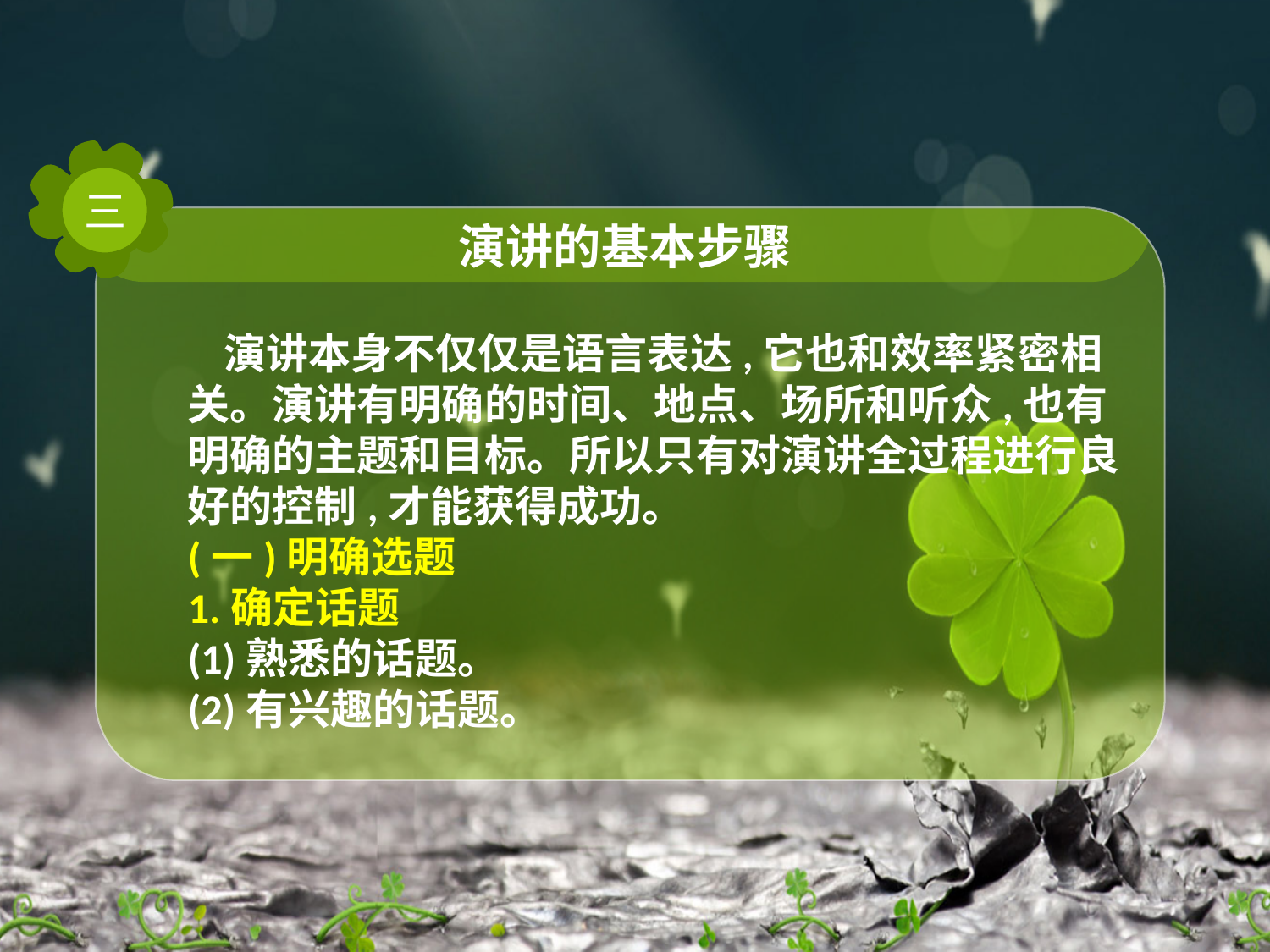

三

演讲的基本步骤

    演讲本身不仅仅是语言表达,它也和效率紧密相关。演讲有明确的时间、地点、场所和听众,也有明确的主题和目标。所以只有对演讲全过程进行良好的控制,才能获得成功。
(一)明确选题
1.确定话题
(1)熟悉的话题。
(2)有兴趣的话题。